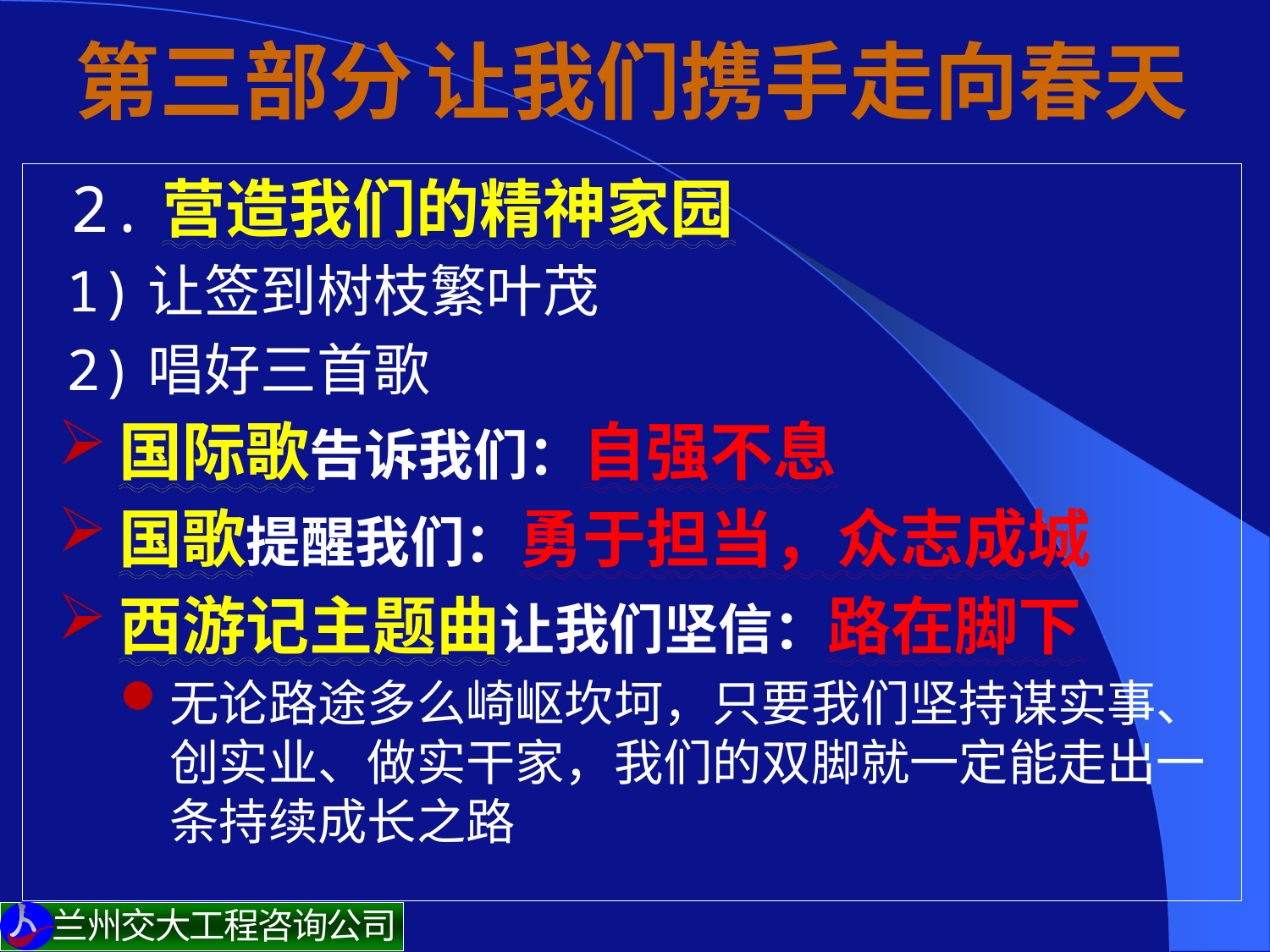

# 第三部分 让我们携手走向春天
 2.营造我们的精神家园
 1)让签到树枝繁叶茂
 2)唱好三首歌
国际歌告诉我们：自强不息
国歌提醒我们：勇于担当，众志成城
西游记主题曲让我们坚信：路在脚下
无论路途多么崎岖坎坷，只要我们坚持谋实事、创实业、做实干家，我们的双脚就一定能走出一条持续成长之路